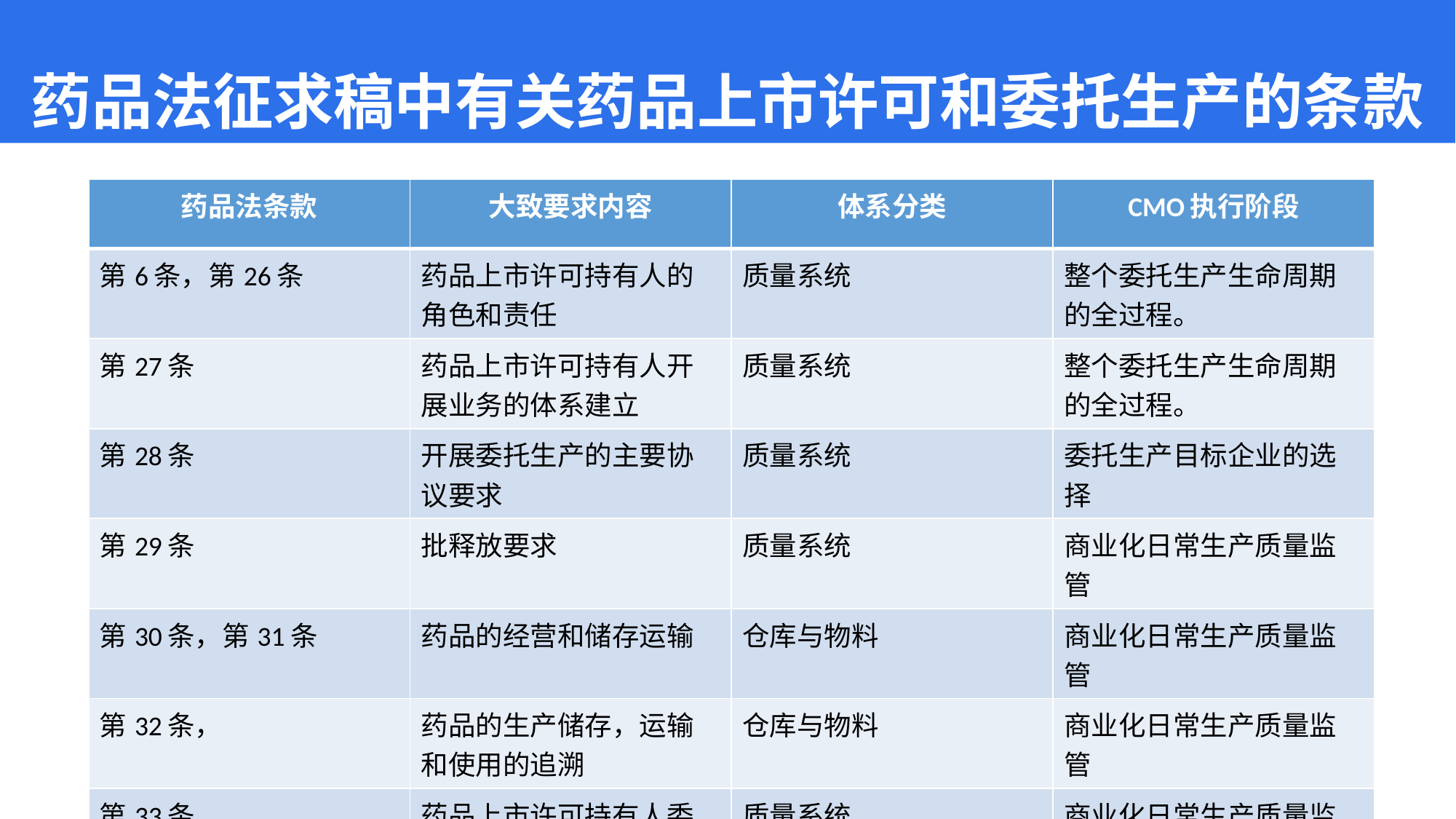

# 药品法征求稿中有关药品上市许可和委托生产的条款
| 药品法条款 | 大致要求内容 | 体系分类 | CMO执行阶段 |
| --- | --- | --- | --- |
| 第6条，第26条 | 药品上市许可持有人的角色和责任 | 质量系统 | 整个委托生产生命周期的全过程。 |
| 第27条 | 药品上市许可持有人开展业务的体系建立 | 质量系统 | 整个委托生产生命周期的全过程。 |
| 第28条 | 开展委托生产的主要协议要求 | 质量系统 | 委托生产目标企业的选择 |
| 第29条 | 批释放要求 | 质量系统 | 商业化日常生产质量监管 |
| 第30条，第31条 | 药品的经营和储存运输 | 仓库与物料 | 商业化日常生产质量监管 |
| 第32条， | 药品的生产储存，运输和使用的追溯 | 仓库与物料 | 商业化日常生产质量监管 |
| 第33条， | 药品上市许可持有人委托生产产品的年度回顾 | 质量系统 | 商业化日常生产质量监管 |
4